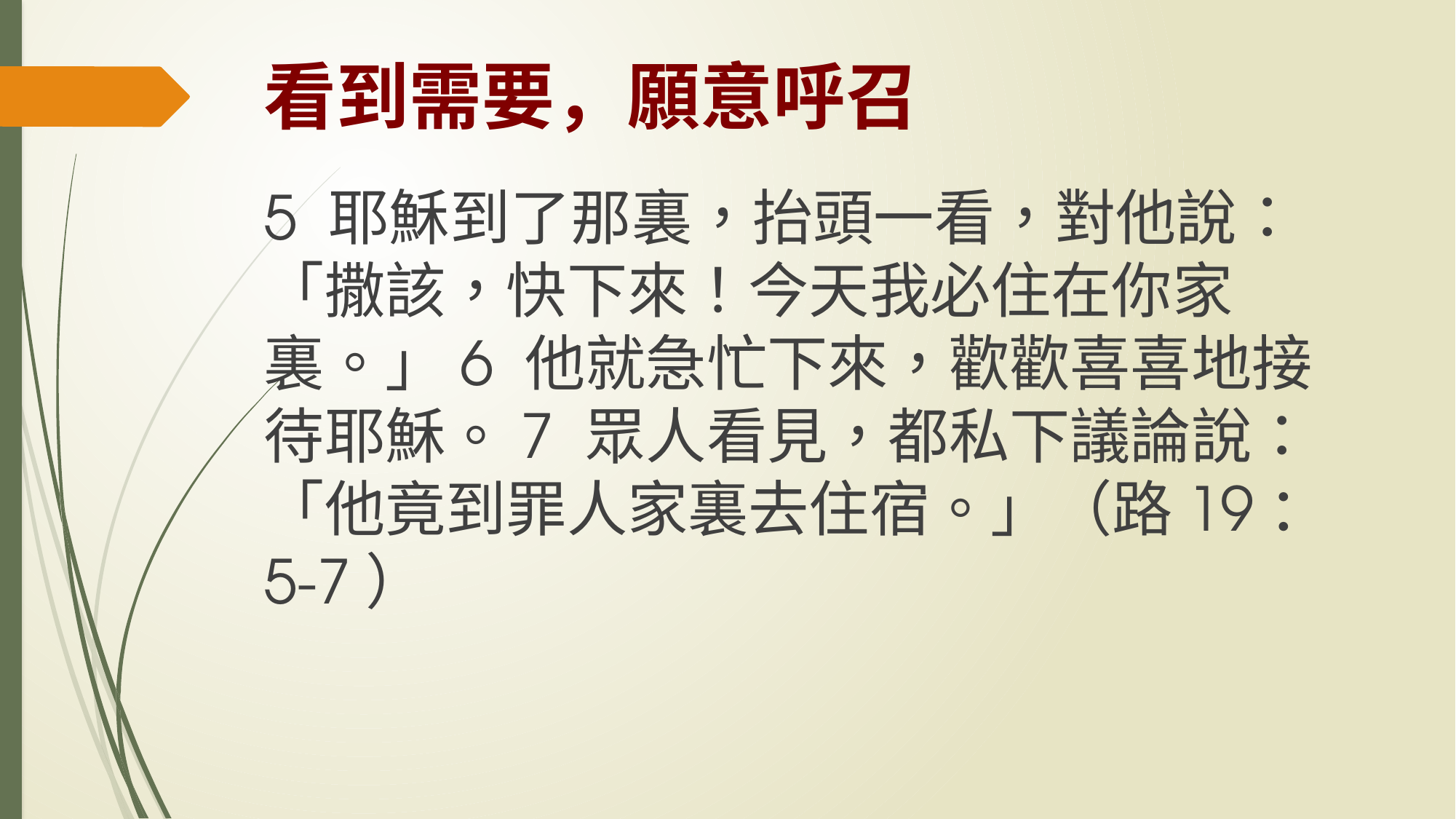

# 看到需要，願意呼召
5 耶穌到了那裏，抬頭一看，對他說：「撒該，快下來！今天我必住在你家裏。」6 他就急忙下來，歡歡喜喜地接待耶穌。7 眾人看見，都私下議論說：「他竟到罪人家裏去住宿。」（路19：5-7）